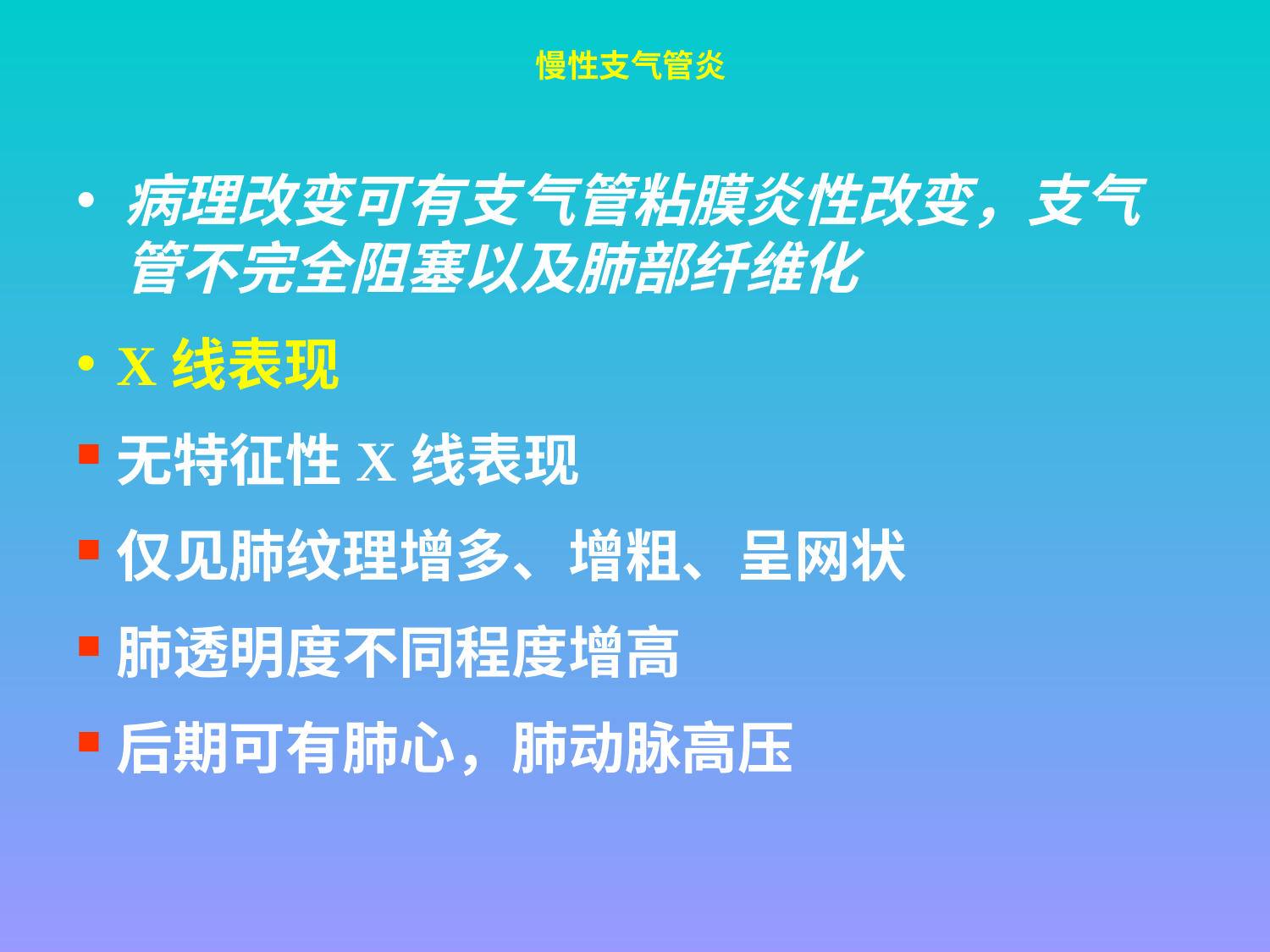

# 慢性支气管炎
病理改变可有支气管粘膜炎性改变，支气管不完全阻塞以及肺部纤维化
X线表现
无特征性X线表现
仅见肺纹理增多、增粗、呈网状
肺透明度不同程度增高
后期可有肺心，肺动脉高压